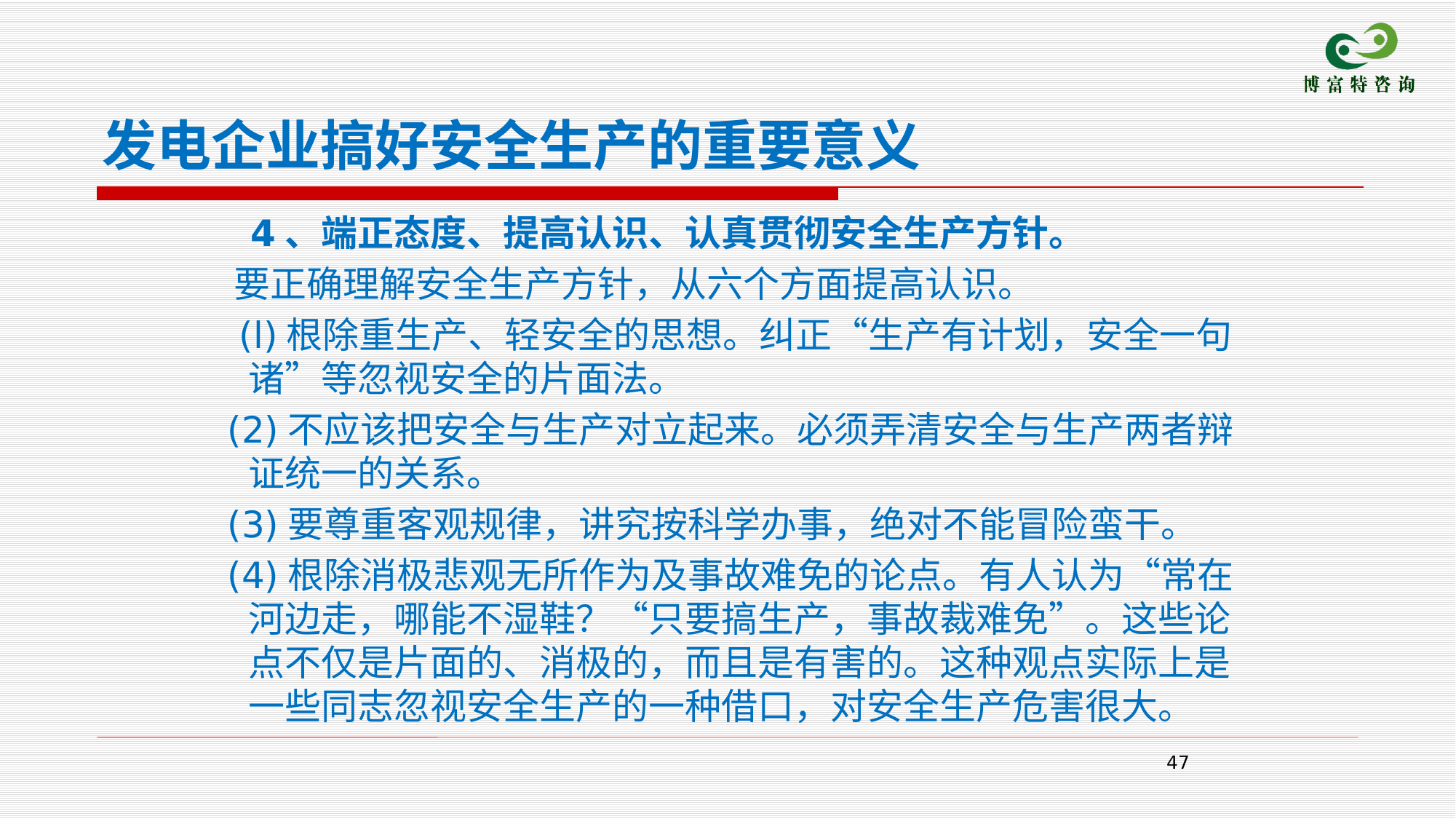

发电企业搞好安全生产的重要意义
     4、端正态度、提高认识、认真贯彻安全生产方针。
    要正确理解安全生产方针，从六个方面提高认识。
    (l)根除重生产、轻安全的思想。纠正“生产有计划，安全一句诸”等忽视安全的片面法。
   (2)不应该把安全与生产对立起来。必须弄清安全与生产两者辩证统一的关系。
   (3)要尊重客观规律，讲究按科学办事，绝对不能冒险蛮干。
   (4)根除消极悲观无所作为及事故难免的论点。有人认为“常在河边走，哪能不湿鞋？“只要搞生产，事故裁难免”。这些论点不仅是片面的、消极的，而且是有害的。这种观点实际上是一些同志忽视安全生产的一种借口，对安全生产危害很大。

47